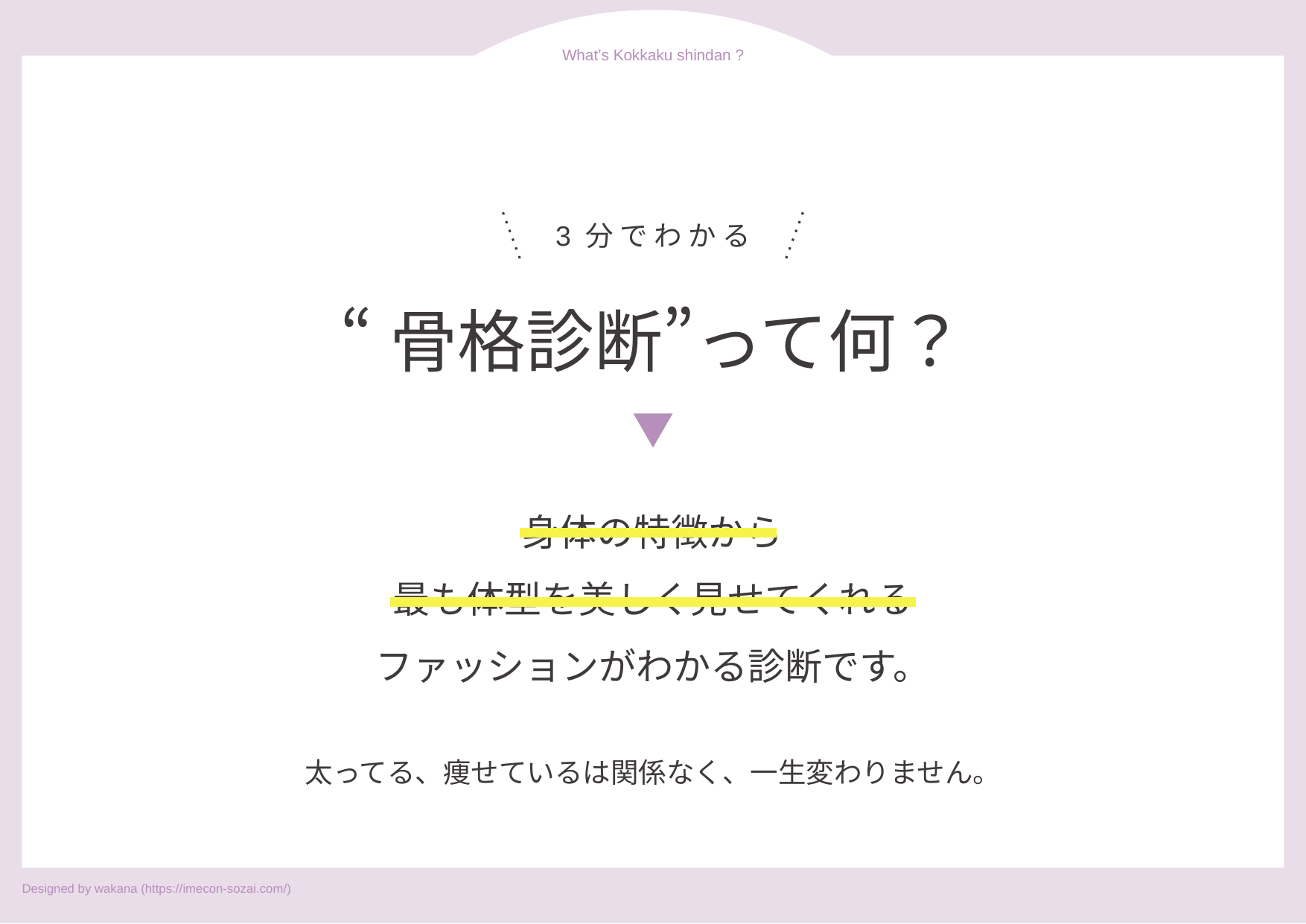

# “骨格診断”って何？
3 分 で わ か る

身体の特徴から
最も体型を美しく見せてくれる
ファッションがわかる診断です。

太ってる、痩せているは関係なく、一生変わりません。